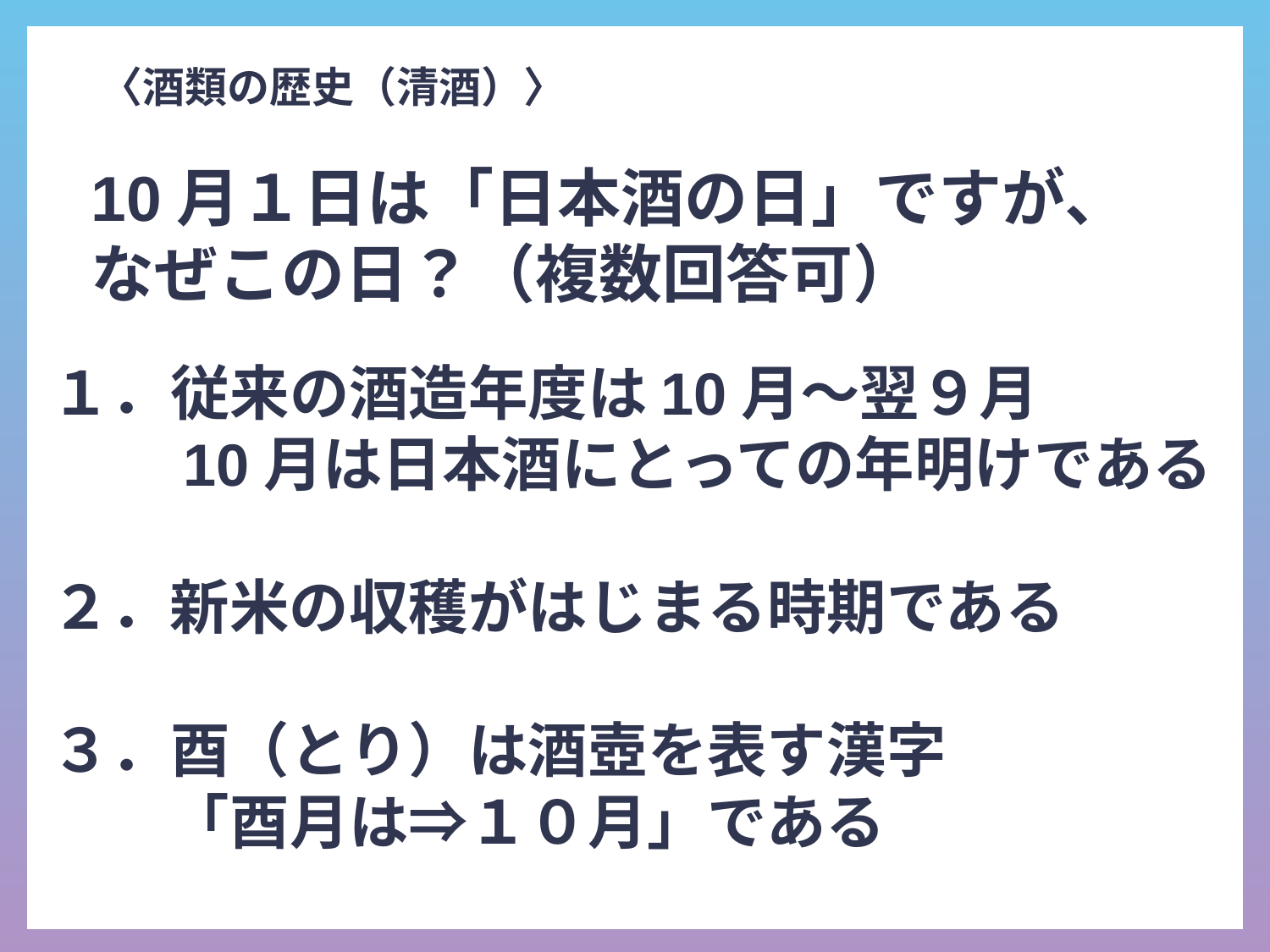

# 〈酒類の歴史（清酒）〉
10月１日は「日本酒の日」ですが、なぜこの日？（複数回答可）
１．従来の酒造年度は10月～翌９月
　　10月は日本酒にとっての年明けである

２．新米の収穫がはじまる時期である

３．酉（とり）は酒壺を表す漢字
　　「酉月は⇒１０月」である